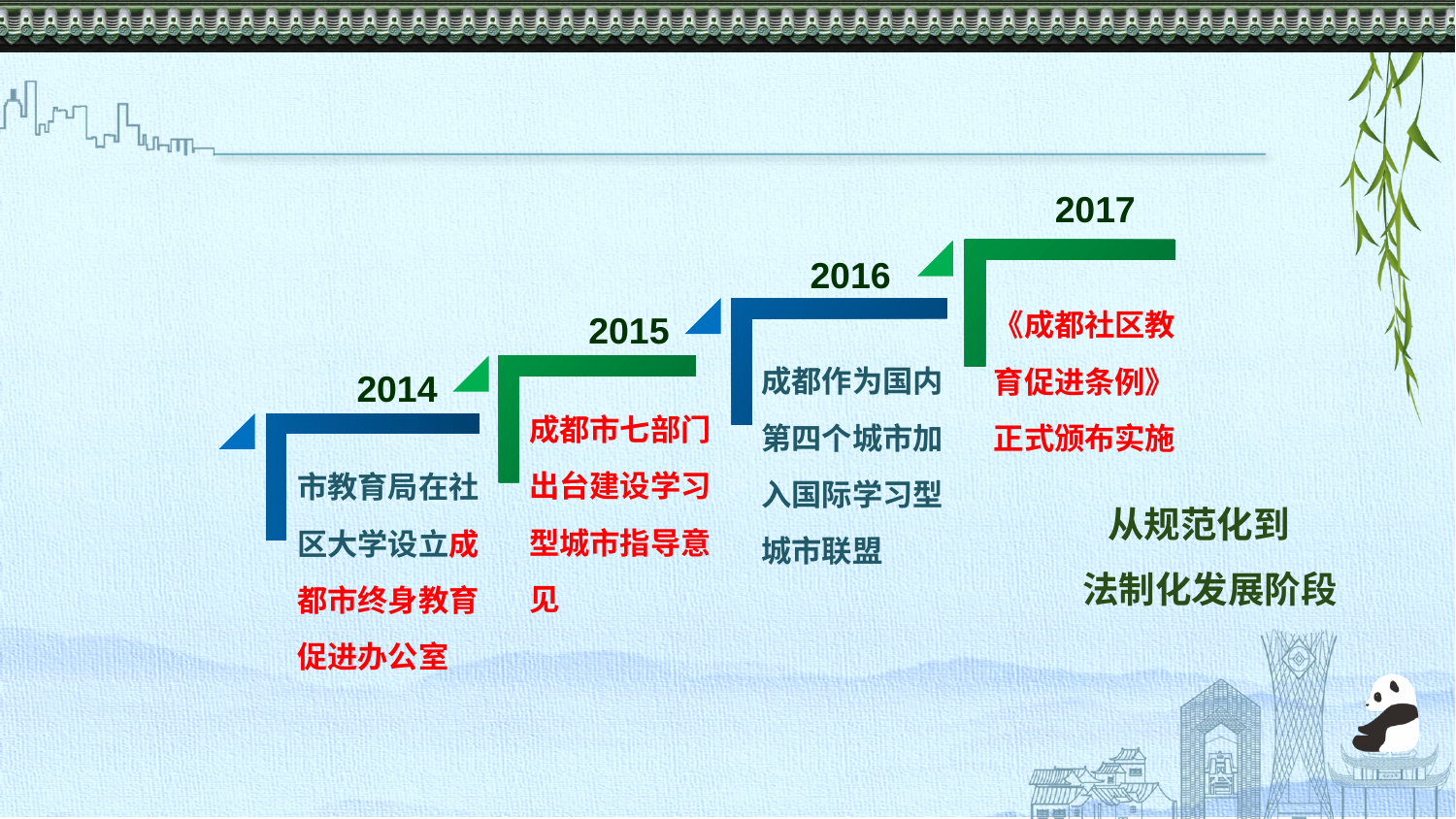

2017

2016

《成都社区教育促进条例》正式颁布实施

2015

成都作为国内第四个城市加入国际学习型城市联盟

2014

成都市七部门出台建设学习型城市指导意见

市教育局在社区大学设立成都市终身教育促进办公室
  从规范化到
法制化发展阶段